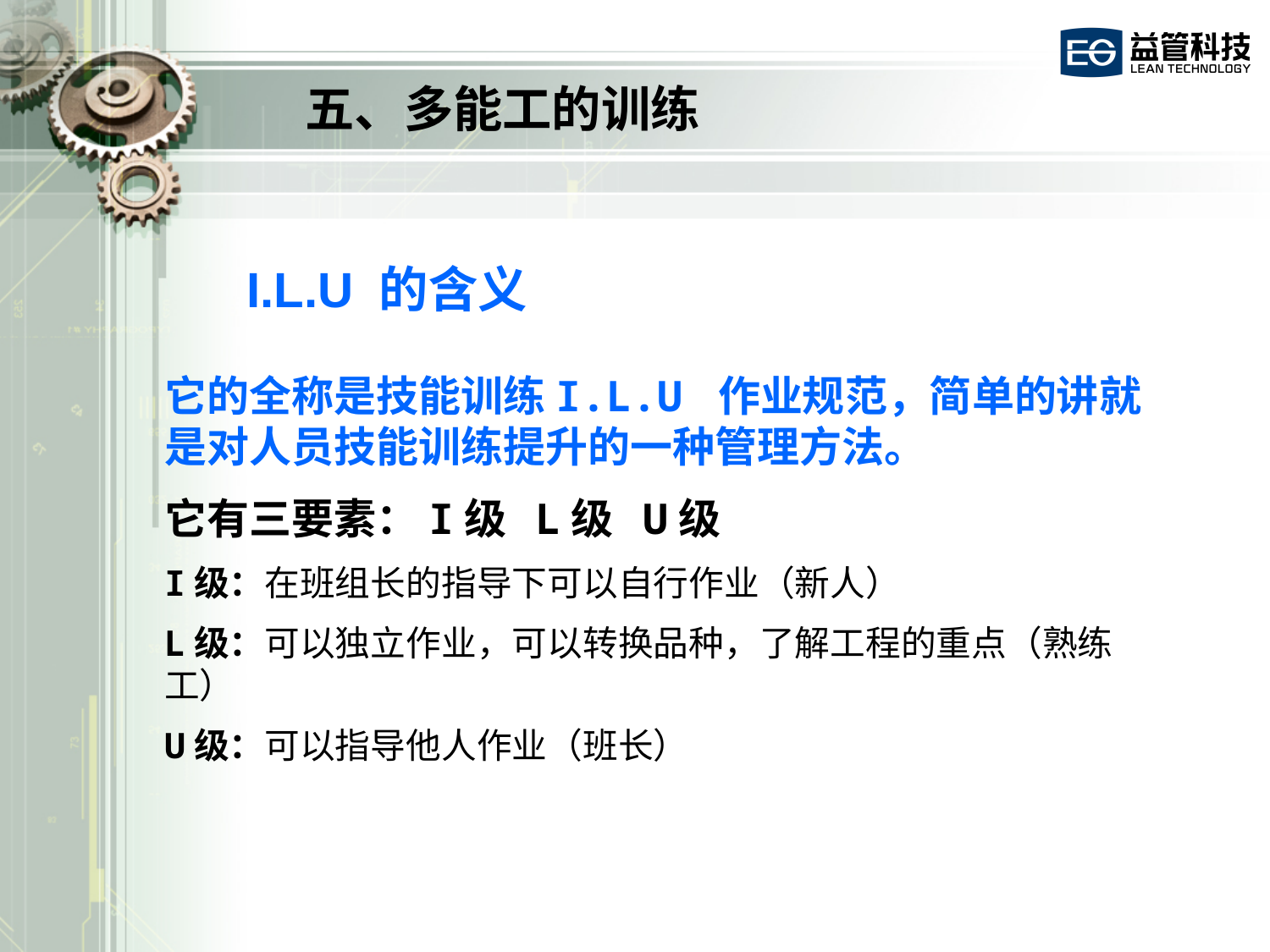

五、多能工的训练
# I.L.U 的含义
它的全称是技能训练I.L.U 作业规范，简单的讲就是对人员技能训练提升的一种管理方法。
它有三要素：I级  L级  U级
I级：在班组长的指导下可以自行作业（新人）
L级：可以独立作业，可以转换品种，了解工程的重点（熟练工）
U级：可以指导他人作业（班长）